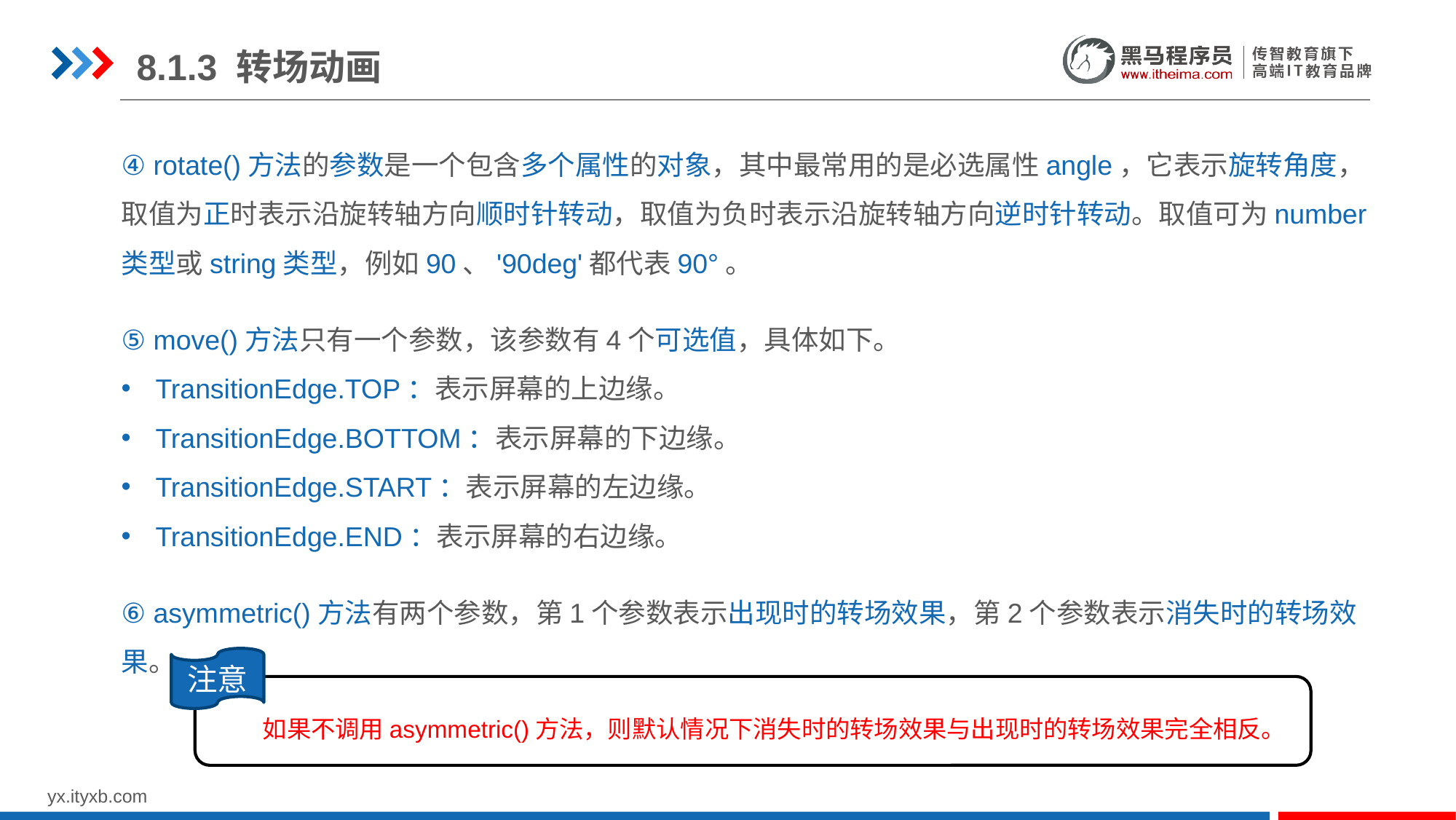

8.1.3 转场动画
④ rotate()方法的参数是一个包含多个属性的对象，其中最常用的是必选属性angle，它表示旋转角度，取值为正时表示沿旋转轴方向顺时针转动，取值为负时表示沿旋转轴方向逆时针转动。取值可为number类型或string类型，例如90、'90deg'都代表90°。

⑤ move()方法只有一个参数，该参数有4个可选值，具体如下。
TransitionEdge.TOP：表示屏幕的上边缘。
TransitionEdge.BOTTOM：表示屏幕的下边缘。
TransitionEdge.START：表示屏幕的左边缘。
TransitionEdge.END：表示屏幕的右边缘。

⑥ asymmetric()方法有两个参数，第1个参数表示出现时的转场效果，第2个参数表示消失时的转场效果。
注意

如果不调用asymmetric()方法，则默认情况下消失时的转场效果与出现时的转场效果完全相反。